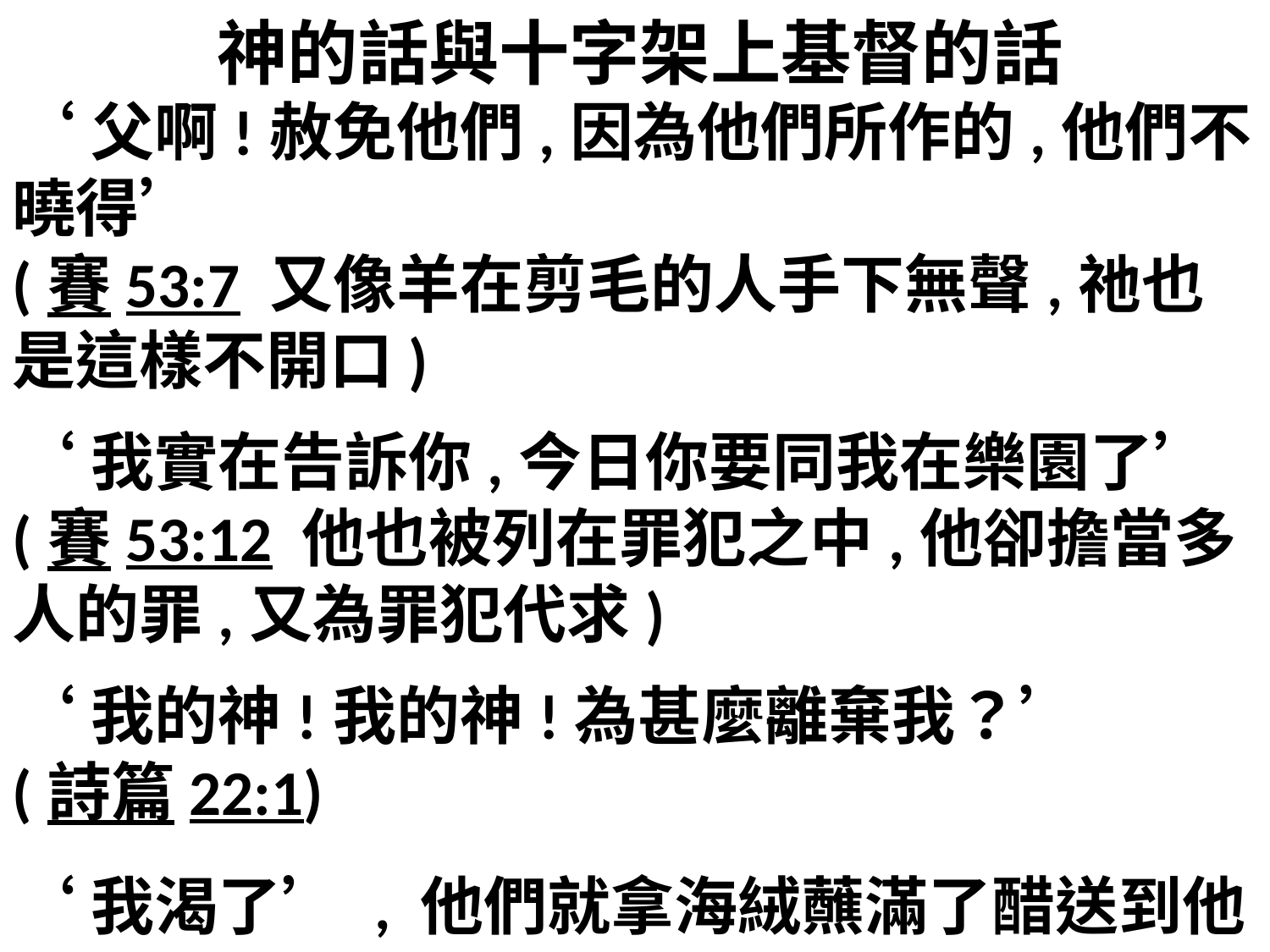

神的話與十字架上基督的話
‘父啊!赦免他們,因為他們所作的,他們不曉得’
(賽53:7 又像羊在剪毛的人手下無聲,祂也是這樣不開口)

‘我實在告訴你,今日你要同我在樂園了’
(賽53:12 他也被列在罪犯之中,他卻擔當多人的罪,又為罪犯代求)

‘我的神!我的神!為甚麼離棄我？’
(詩篇22:1)

‘我渴了’ , 他們就拿海絨蘸滿了醋送到他口
(詩篇69:21  我渴了,他們拿醋給我喝)

詩35:1父啊!我將我的靈魂交在你手裏